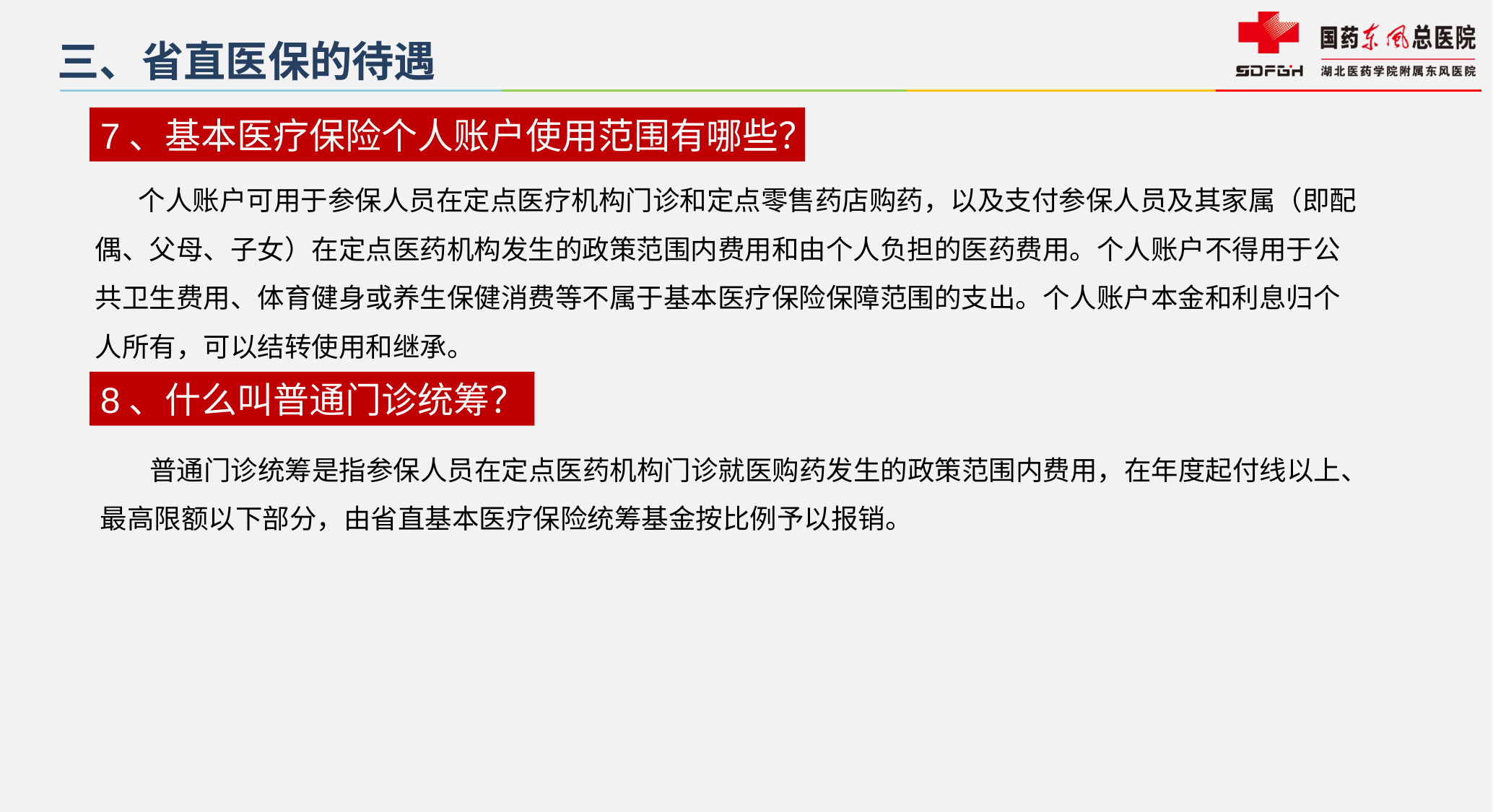

三、省直医保的待遇
7、基本医疗保险个人账户使用范围有哪些？
      个人账户可用于参保人员在定点医疗机构门诊和定点零售药店购药，以及支付参保人员及其家属（即配偶、父母、子女）在定点医药机构发生的政策范围内费用和由个人负担的医药费用。个人账户不得用于公共卫生费用、体育健身或养生保健消费等不属于基本医疗保险保障范围的支出。个人账户本金和利息归个人所有，可以结转使用和继承。
8、什么叫普通门诊统筹？
       普通门诊统筹是指参保人员在定点医药机构门诊就医购药发生的政策范围内费用，在年度起付线以上、最高限额以下部分，由省直基本医疗保险统筹基金按比例予以报销。